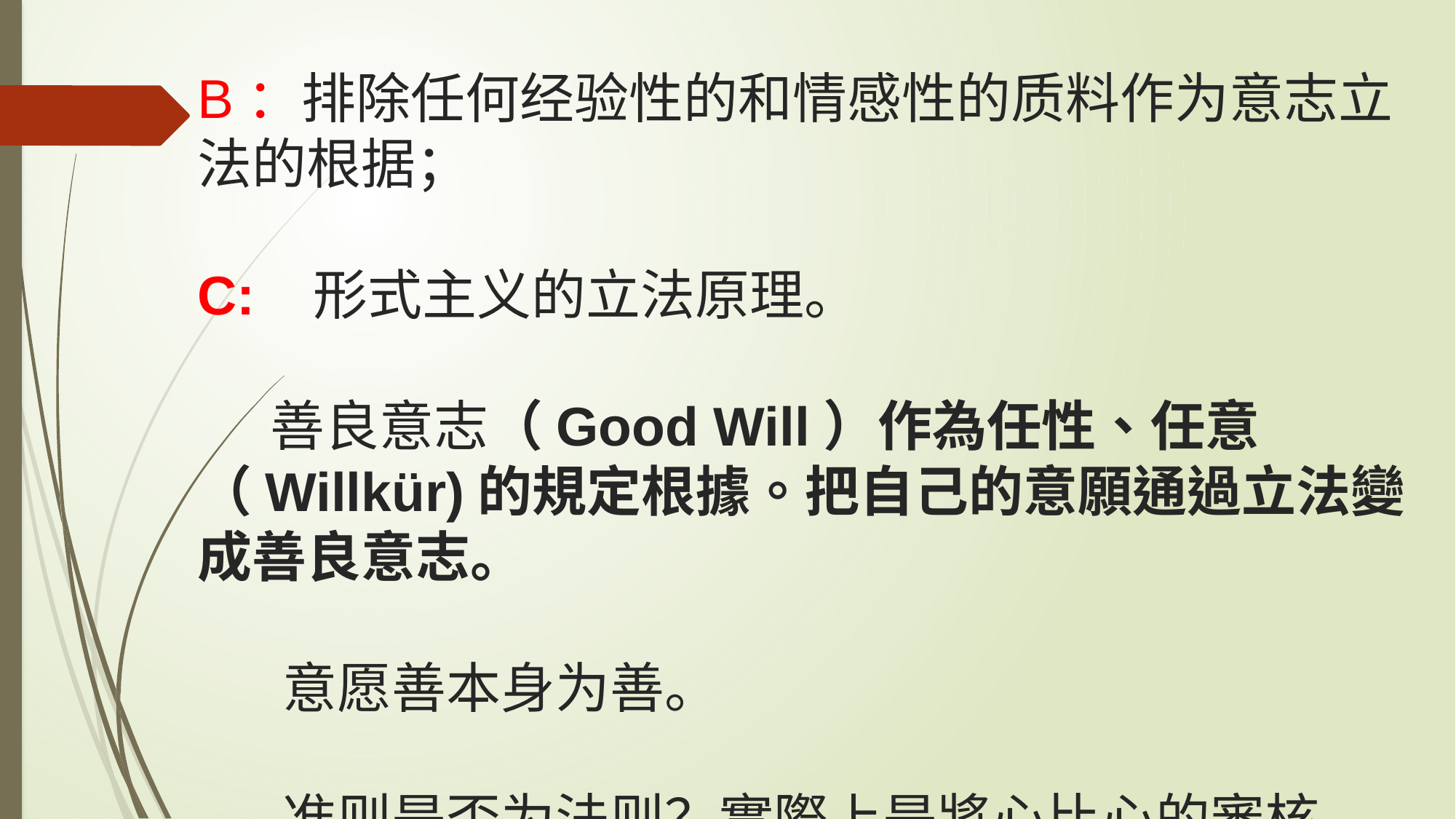

# B：排除任何经验性的和情感性的质料作为意志立法的根据； C:   形式主义的立法原理。 善良意志（Good Will）作為任性、任意（Willkür)的規定根據。把自己的意願通過立法變成善良意志。 意愿善本身为善。 准则是否为法则？實際上是將心比心的審核